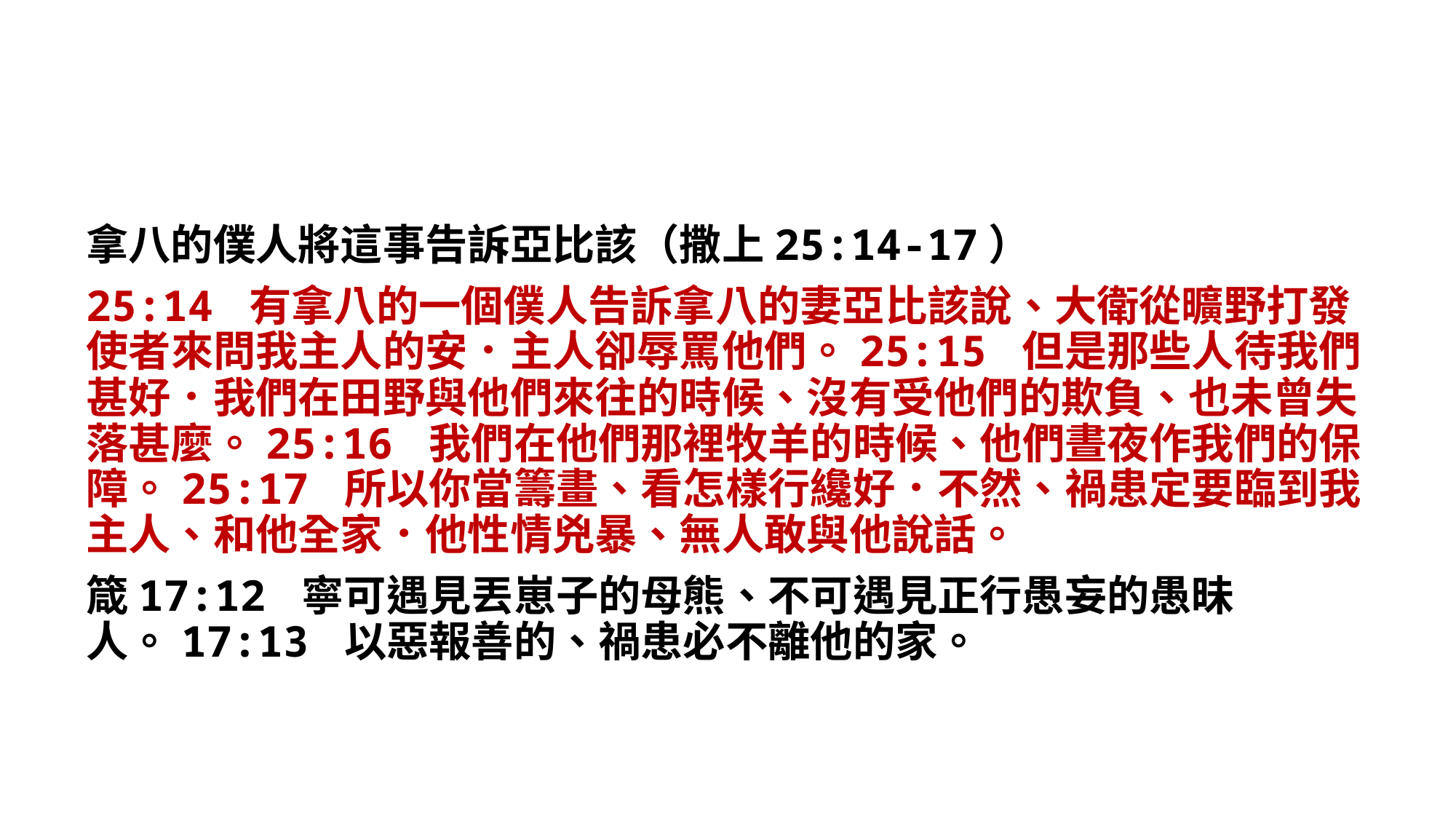

拿八的僕人將這事告訴亞比該（撒上25:14-17）
25:14 有拿八的一個僕人告訴拿八的妻亞比該說、大衛從曠野打發使者來問我主人的安．主人卻辱罵他們。25:15 但是那些人待我們甚好．我們在田野與他們來往的時候、沒有受他們的欺負、也未曾失落甚麼。25:16 我們在他們那裡牧羊的時候、他們晝夜作我們的保障。25:17 所以你當籌畫、看怎樣行纔好．不然、禍患定要臨到我主人、和他全家．他性情兇暴、無人敢與他說話。
箴17:12 寧可遇見丟崽子的母熊、不可遇見正行愚妄的愚昧人。17:13 以惡報善的、禍患必不離他的家。